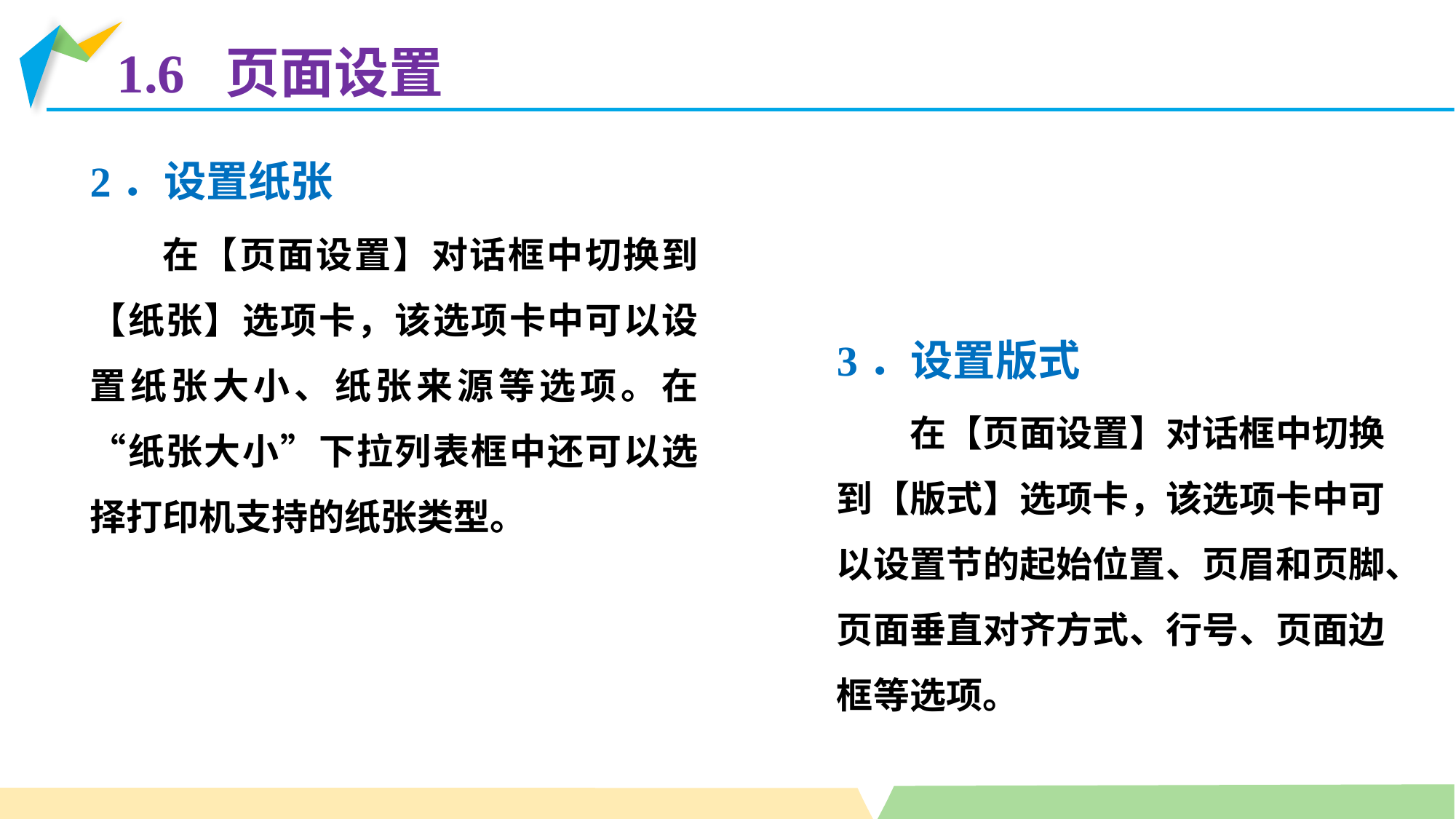

1.6  页面设置
2．设置纸张
在【页面设置】对话框中切换到【纸张】选项卡，该选项卡中可以设置纸张大小、纸张来源等选项。在“纸张大小”下拉列表框中还可以选择打印机支持的纸张类型。
3．设置版式
在【页面设置】对话框中切换到【版式】选项卡，该选项卡中可以设置节的起始位置、页眉和页脚、页面垂直对齐方式、行号、页面边框等选项。